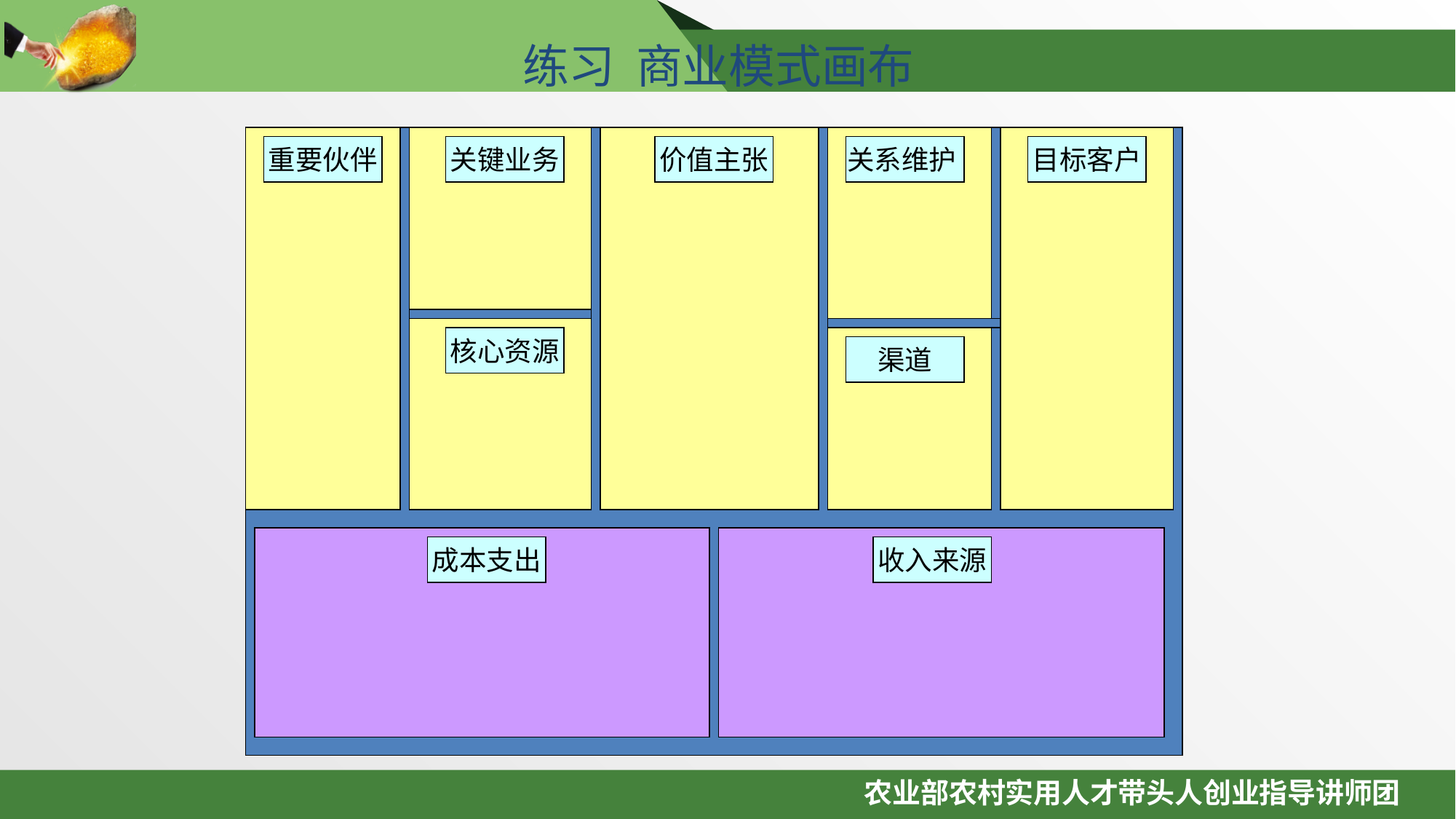

# 练习  商业模式画布

重要伙伴
关键业务
价值主张
关系维护
目标客户

核心资源
渠道

成本支出
收入来源